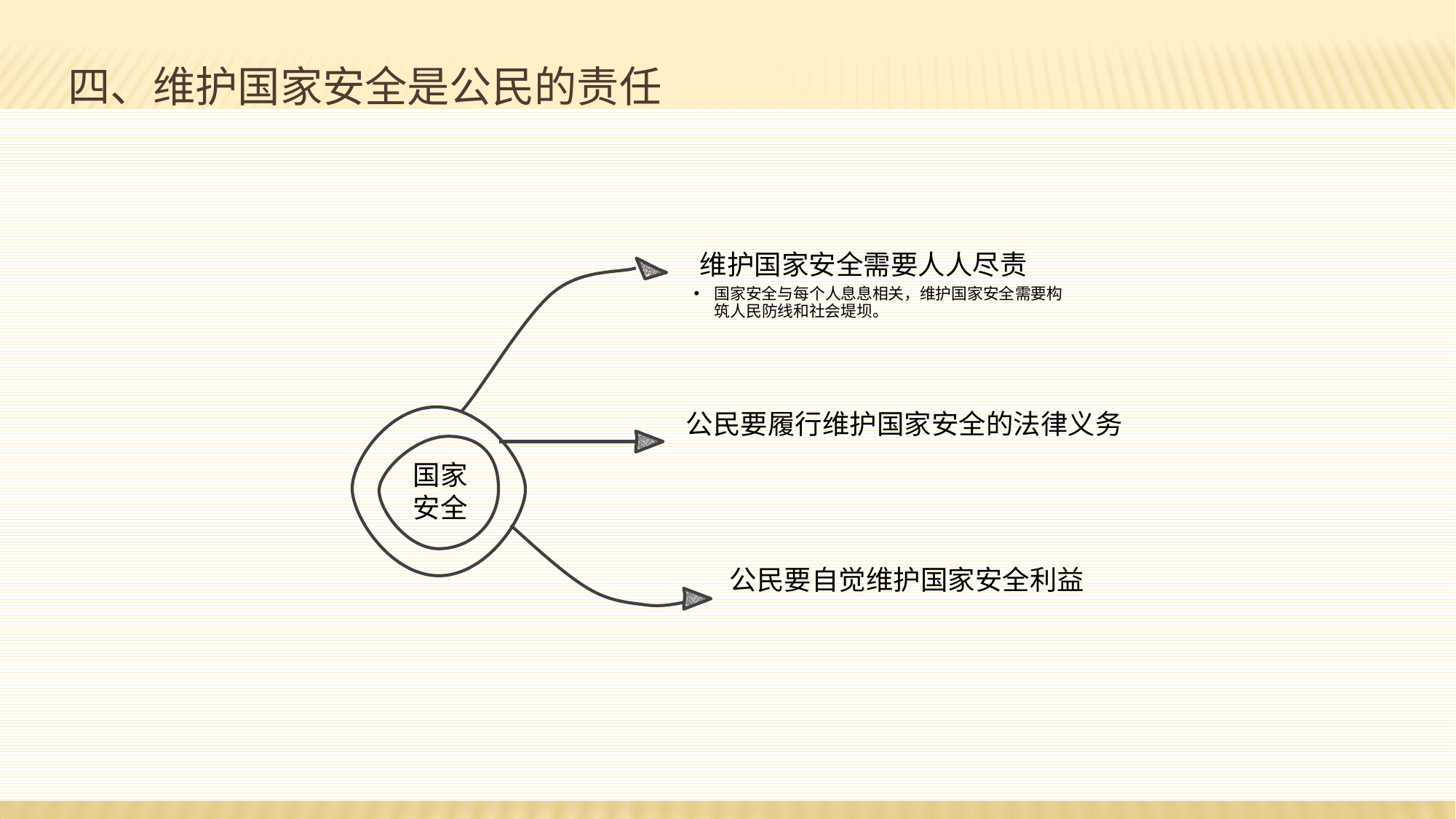

四、维护国家安全是公民的责任

 维护国家安全需要人人尽责

国家安全与每个人息息相关，维护国家安全需要构筑人民防线和社会堤坝。
 公民要履行维护国家安全的法律义务
国家
安全
 公民要自觉维护国家安全利益